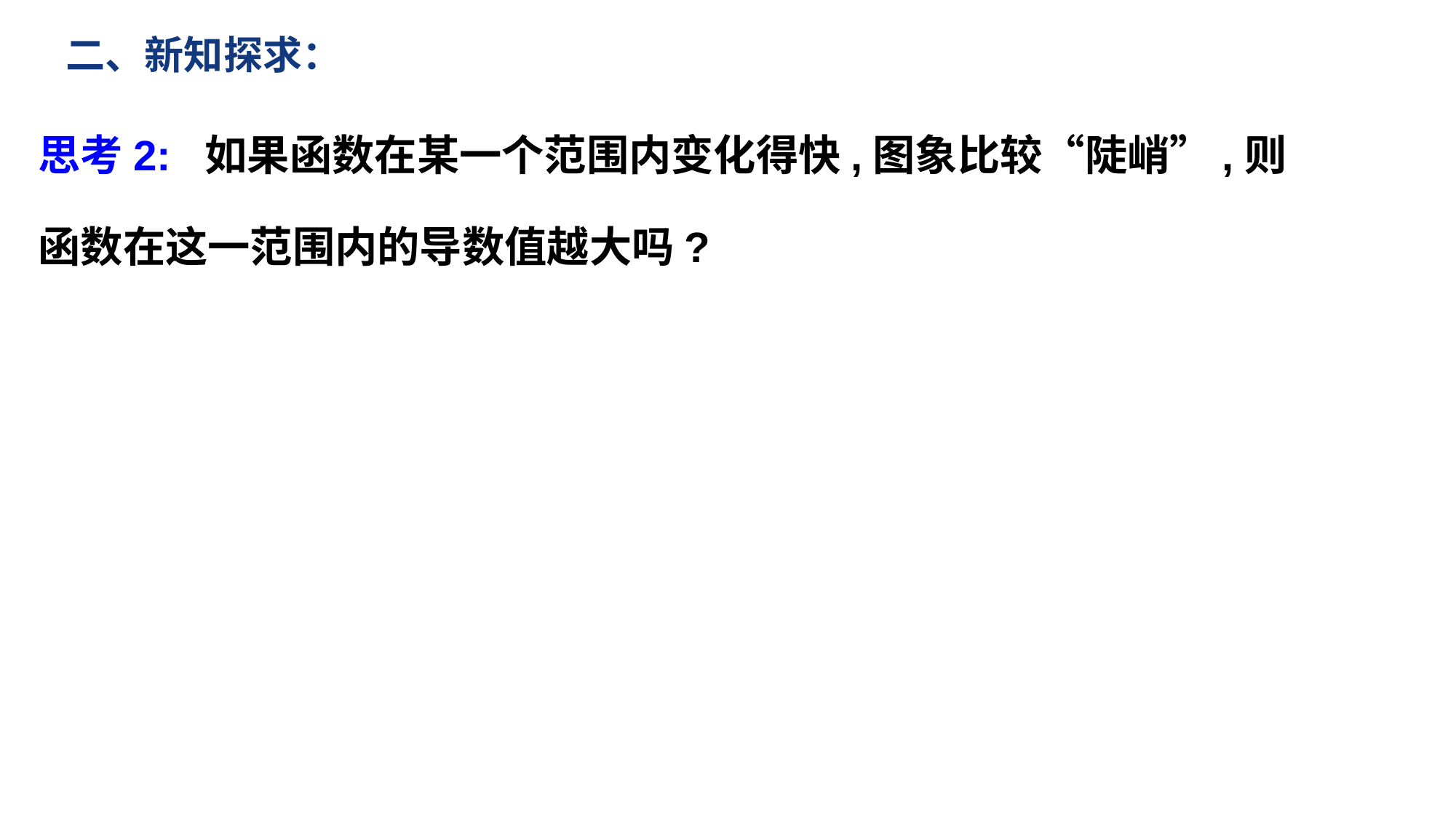

二、新知探求：
思考2:  如果函数在某一个范围内变化得快,图象比较“陡峭”,则函数在这一范围内的导数值越大吗?